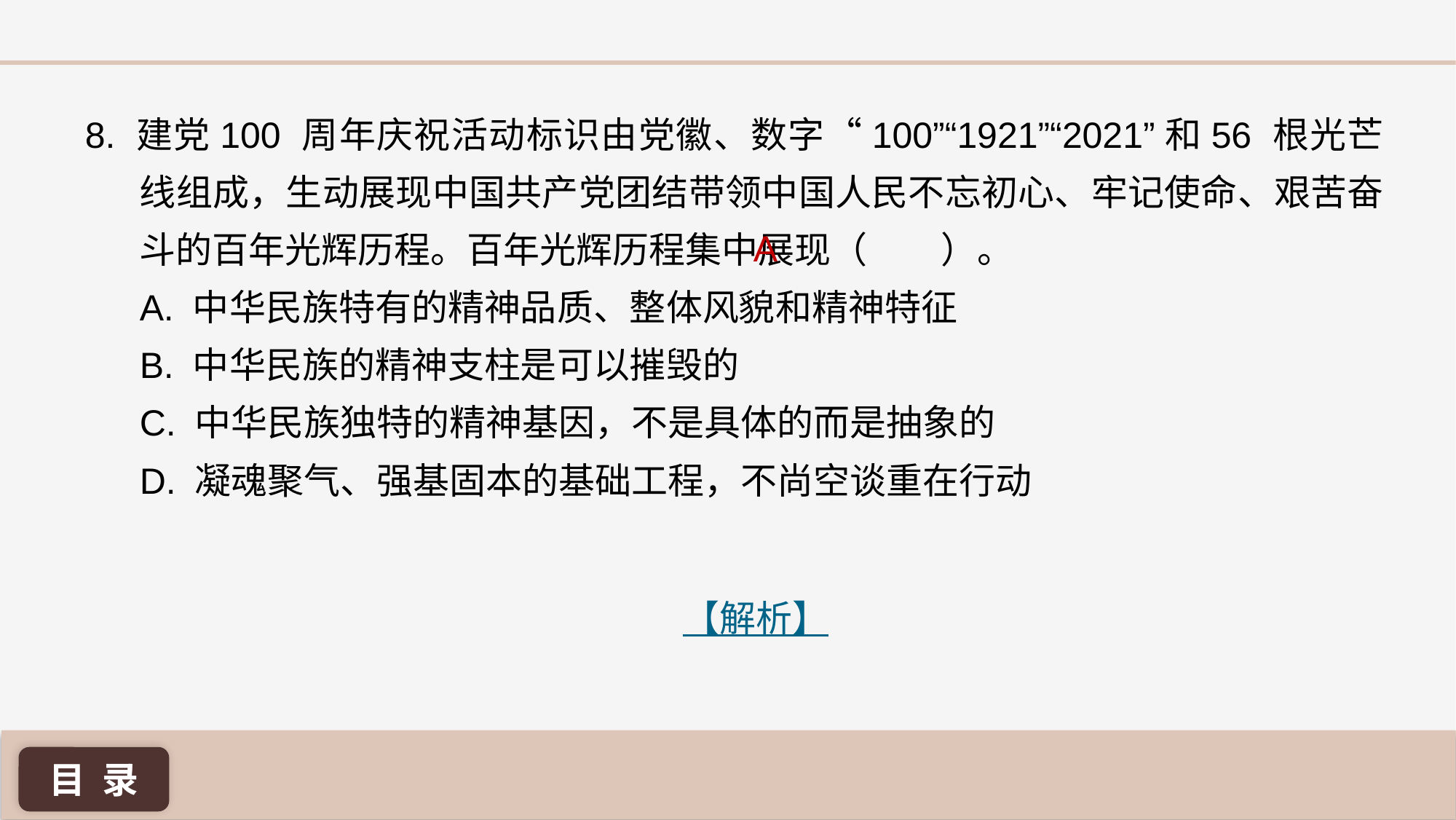

8. 建党100 周年庆祝活动标识由党徽、数字“100”“1921”“2021”和56 根光芒线组成，生动展现中国共产党团结带领中国人民不忘初心、牢记使命、艰苦奋斗的百年光辉历程。百年光辉历程集中展现（         ）。
A. 中华民族特有的精神品质、整体风貌和精神特征
B. 中华民族的精神支柱是可以摧毁的
C. 中华民族独特的精神基因，不是具体的而是抽象的
D. 凝魂聚气、强基固本的基础工程，不尚空谈重在行动
A
【解析】